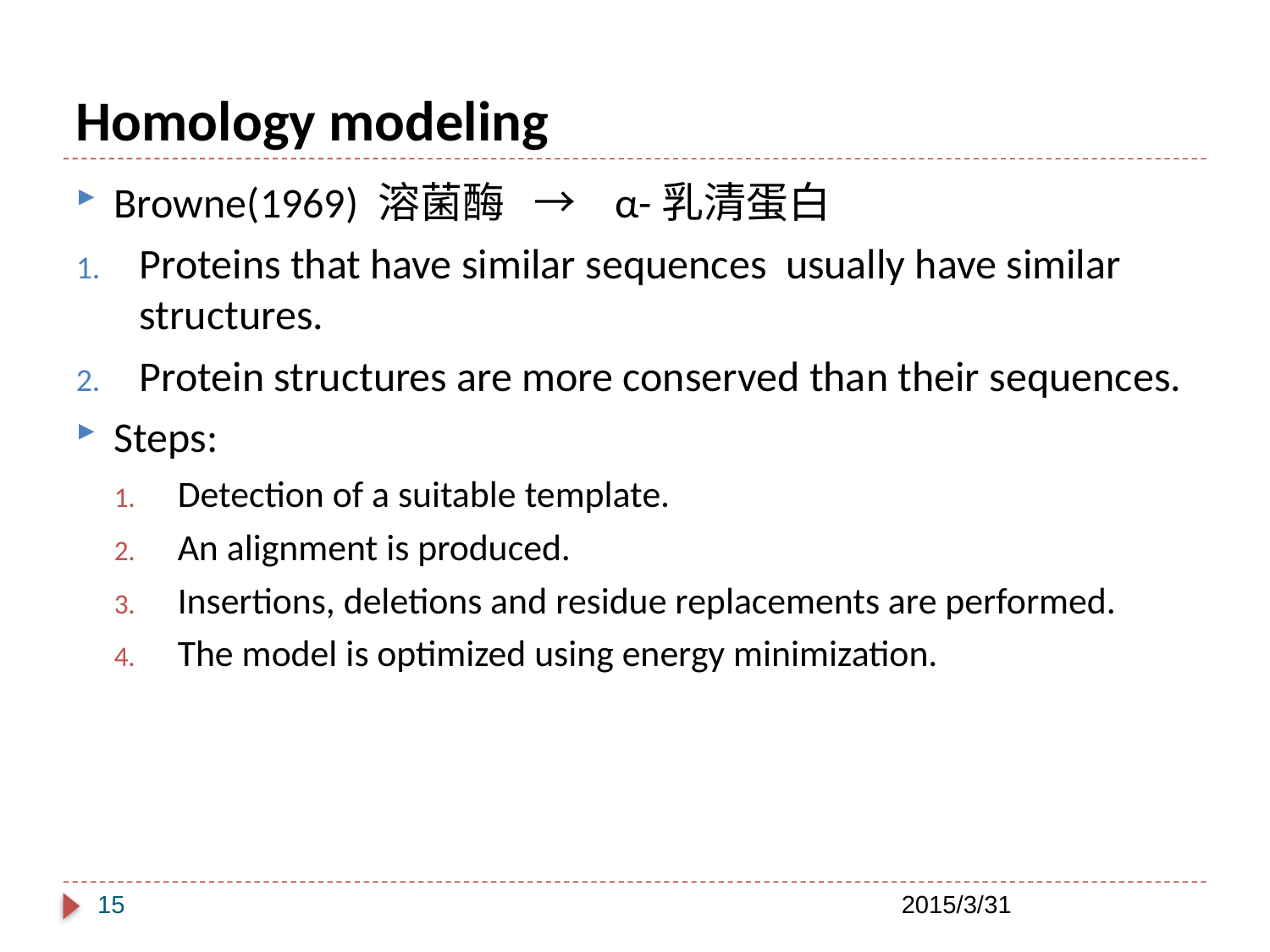

# Homology modeling
Browne(1969) 溶菌酶   →   α-乳清蛋白
Proteins that have similar sequences  usually have similar structures.
Protein structures are more conserved than their sequences.
Steps:
Detection of a suitable template.
An alignment is produced.
Insertions, deletions and residue replacements are performed.
The model is optimized using energy minimization.

15
2015/3/31